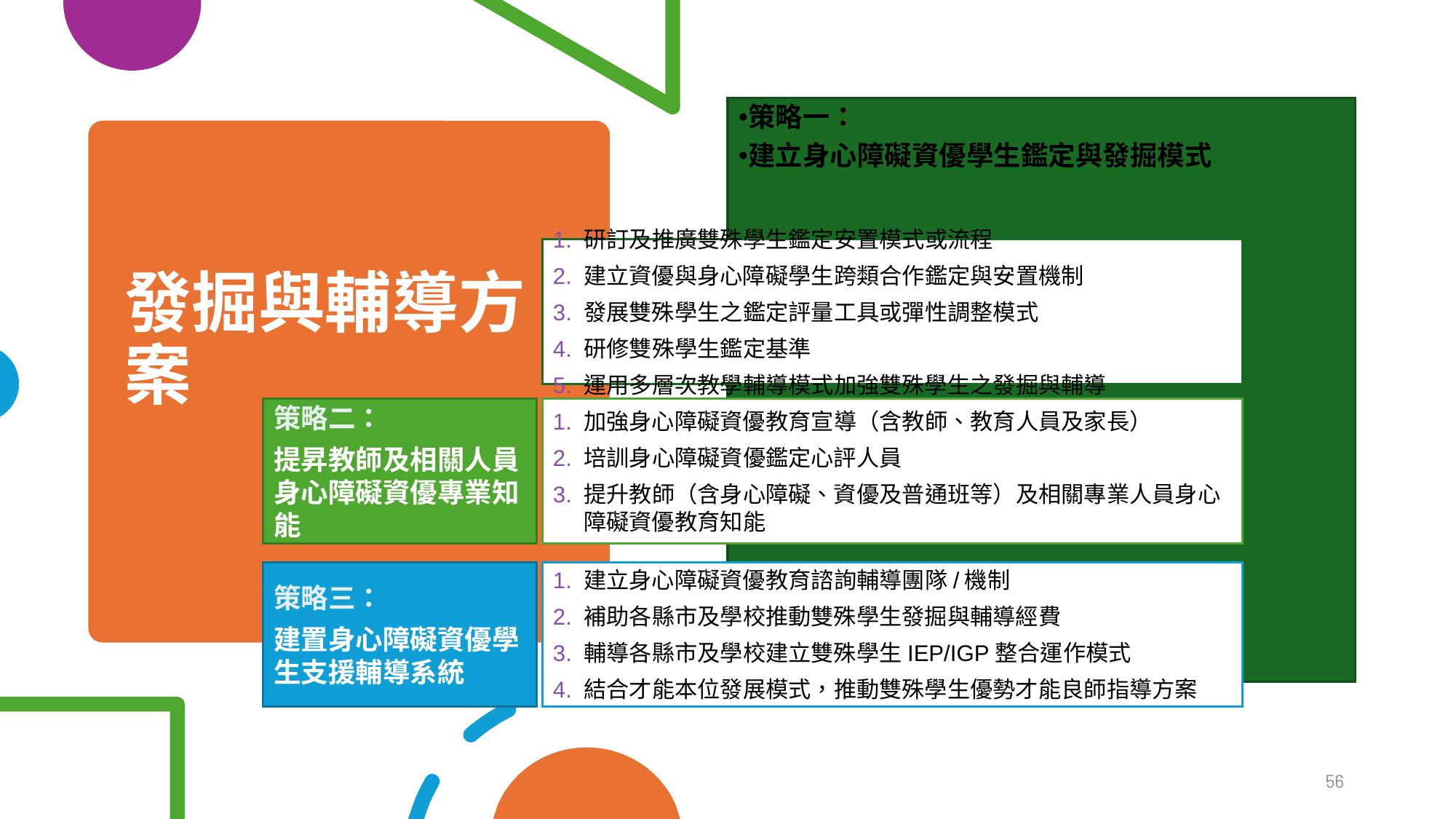

策略一：
建立身心障礙資優學生鑑定與發掘模式

# 發掘與輔導方案
研訂及推廣雙殊學生鑑定安置模式或流程
建立資優與身心障礙學生跨類合作鑑定與安置機制
發展雙殊學生之鑑定評量工具或彈性調整模式
研修雙殊學生鑑定基準
運用多層次教學輔導模式加強雙殊學生之發掘與輔導

策略二：
提昇教師及相關人員身心障礙資優專業知能
加強身心障礙資優教育宣導（含教師、教育人員及家長）
培訓身心障礙資優鑑定心評人員
提升教師（含身心障礙、資優及普通班等）及相關專業人員身心障礙資優教育知能
策略三：
建置身心障礙資優學生支援輔導系統
建立身心障礙資優教育諮詢輔導團隊/機制
補助各縣市及學校推動雙殊學生發掘與輔導經費
輔導各縣市及學校建立雙殊學生IEP/IGP整合運作模式
結合才能本位發展模式，推動雙殊學生優勢才能良師指導方案

56